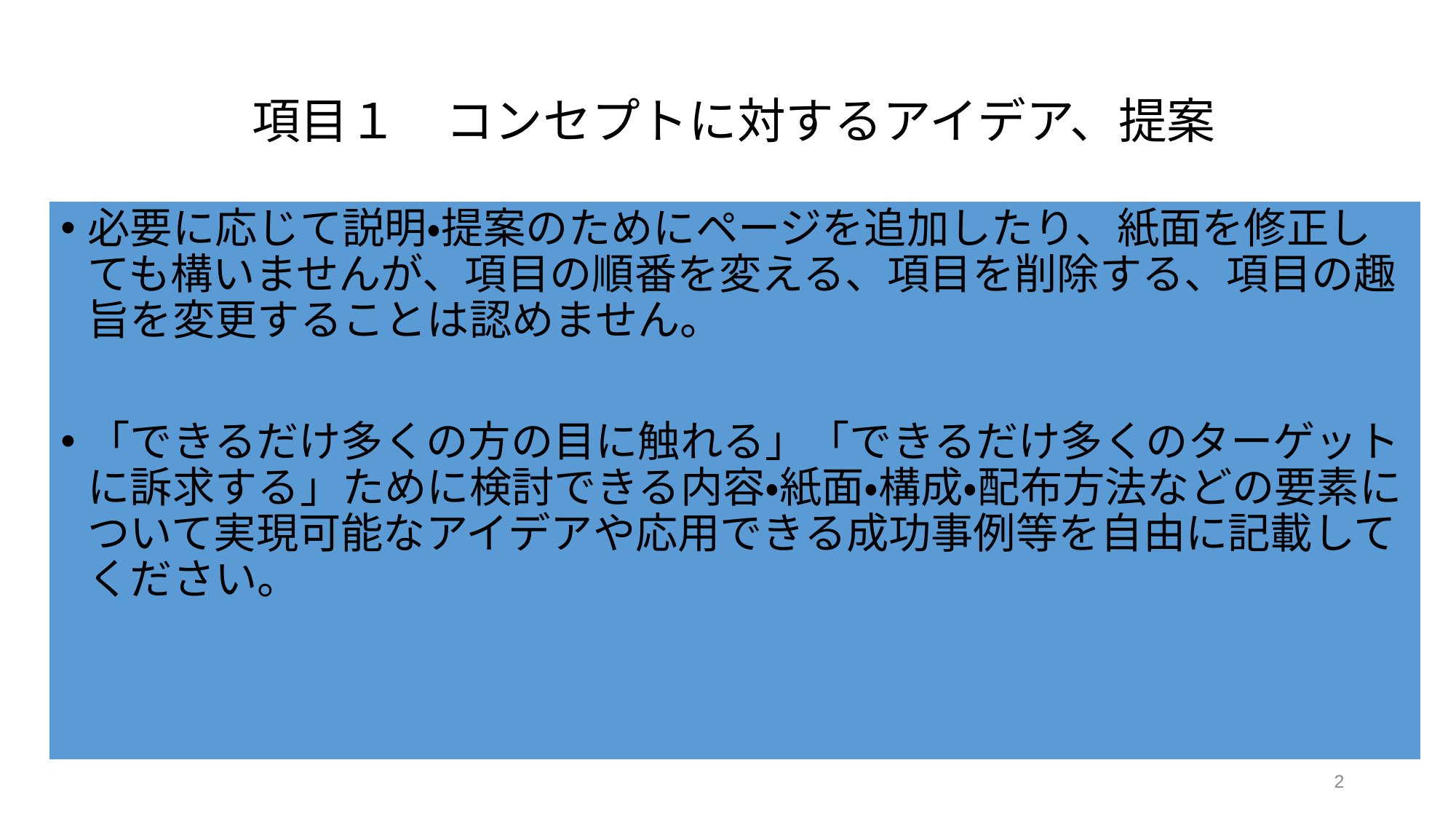

# 項目１　コンセプトに対するアイデア、提案
必要に応じて説明・提案のためにページを追加したり、紙面を修正しても構いませんが、項目の順番を変える、項目を削除する、項目の趣旨を変更することは認めません。

「できるだけ多くの方の目に触れる」「できるだけ多くのターゲットに訴求する」ために検討できる内容・紙面・構成・配布方法などの要素について実現可能なアイデアや応用できる成功事例等を自由に記載してください。
2